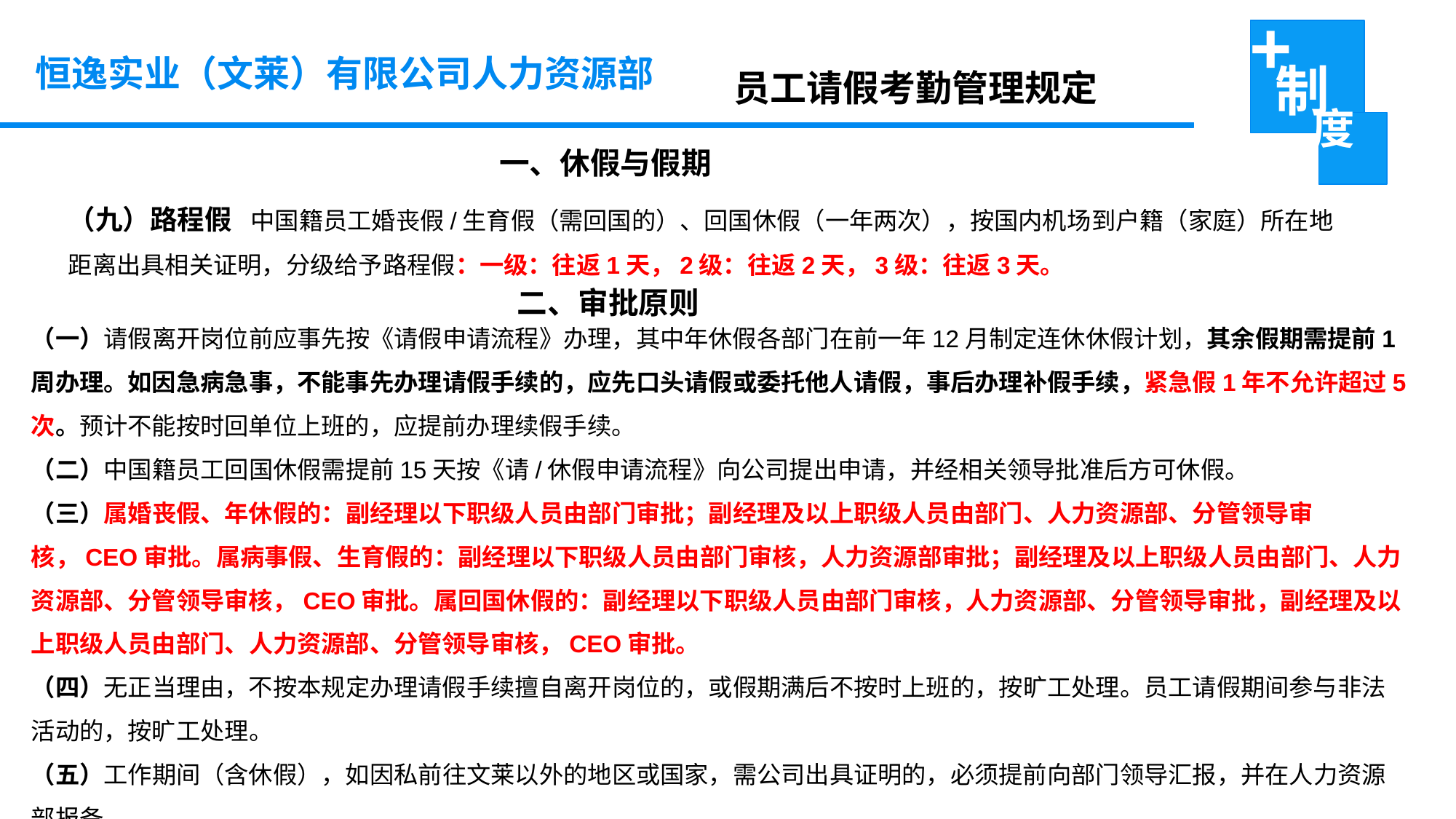

恒逸实业（文莱）有限公司人力资源部
员工请假考勤管理规定
 一、休假与假期
（九）路程假   中国籍员工婚丧假/生育假（需回国的）、回国休假（一年两次），按国内机场到户籍（家庭）所在地距离出具相关证明，分级给予路程假：一级：往返1天，2级：往返2天，3级：往返3天。
 二、审批原则
（一）请假离开岗位前应事先按《请假申请流程》办理，其中年休假各部门在前一年12月制定连休休假计划，其余假期需提前1周办理。如因急病急事，不能事先办理请假手续的，应先口头请假或委托他人请假，事后办理补假手续，紧急假1年不允许超过5次。预计不能按时回单位上班的，应提前办理续假手续。
（二）中国籍员工回国休假需提前15天按《请/休假申请流程》向公司提出申请，并经相关领导批准后方可休假。
（三）属婚丧假、年休假的：副经理以下职级人员由部门审批；副经理及以上职级人员由部门、人力资源部、分管领导审核，CEO审批。属病事假、生育假的：副经理以下职级人员由部门审核，人力资源部审批；副经理及以上职级人员由部门、人力资源部、分管领导审核，CEO审批。属回国休假的：副经理以下职级人员由部门审核，人力资源部、分管领导审批，副经理及以上职级人员由部门、人力资源部、分管领导审核，CEO审批。
（四）无正当理由，不按本规定办理请假手续擅自离开岗位的，或假期满后不按时上班的，按旷工处理。员工请假期间参与非法活动的，按旷工处理。
（五）工作期间（含休假），如因私前往文莱以外的地区或国家，需公司出具证明的，必须提前向部门领导汇报，并在人力资源部报备。